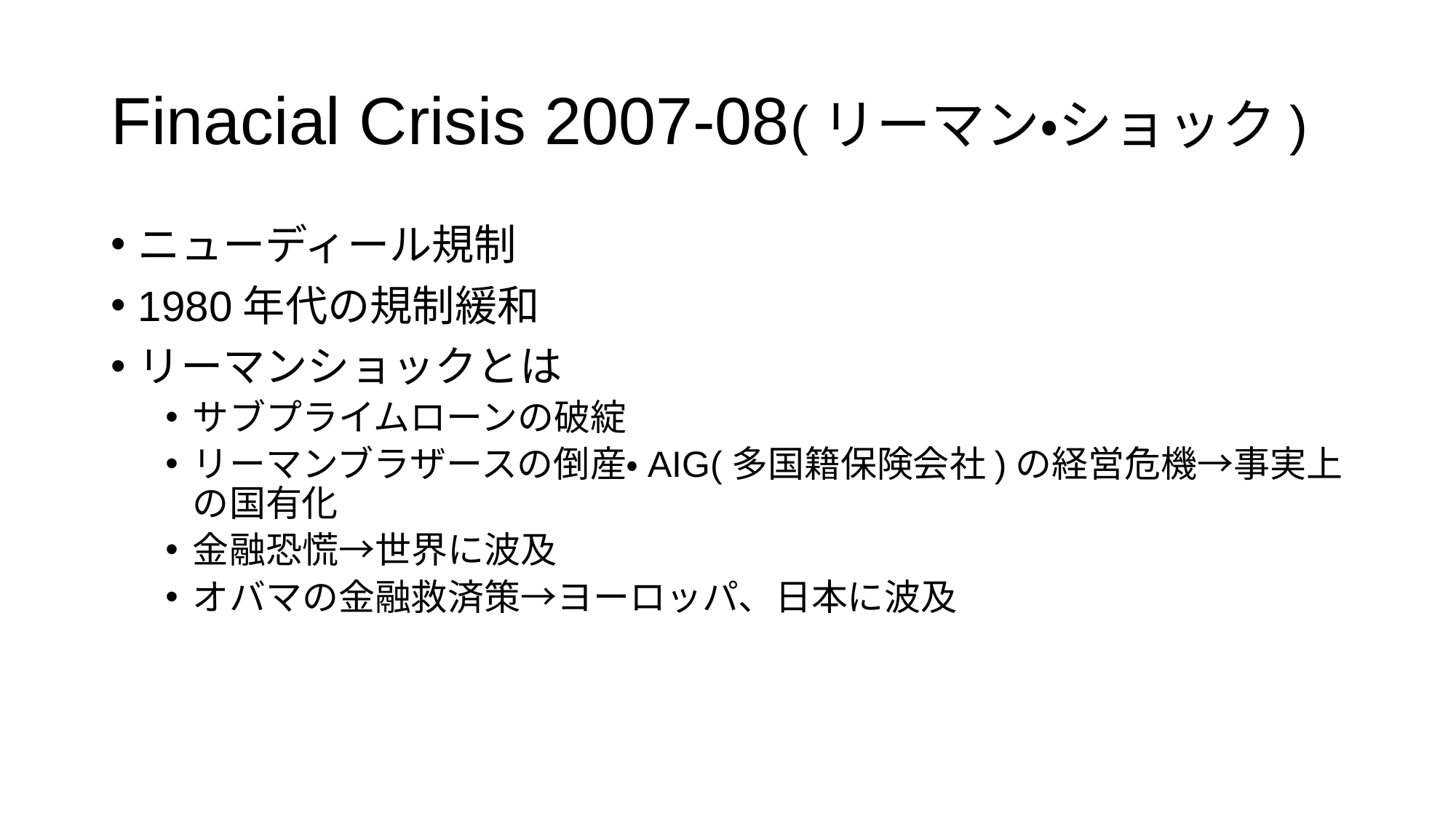

# Finacial Crisis 2007-08(リーマン・ショック)
ニューディール規制
1980年代の規制緩和
リーマンショックとは
サブプライムローンの破綻
リーマンブラザースの倒産・AIG(多国籍保険会社)の経営危機→事実上の国有化
金融恐慌→世界に波及
オバマの金融救済策→ヨーロッパ、日本に波及